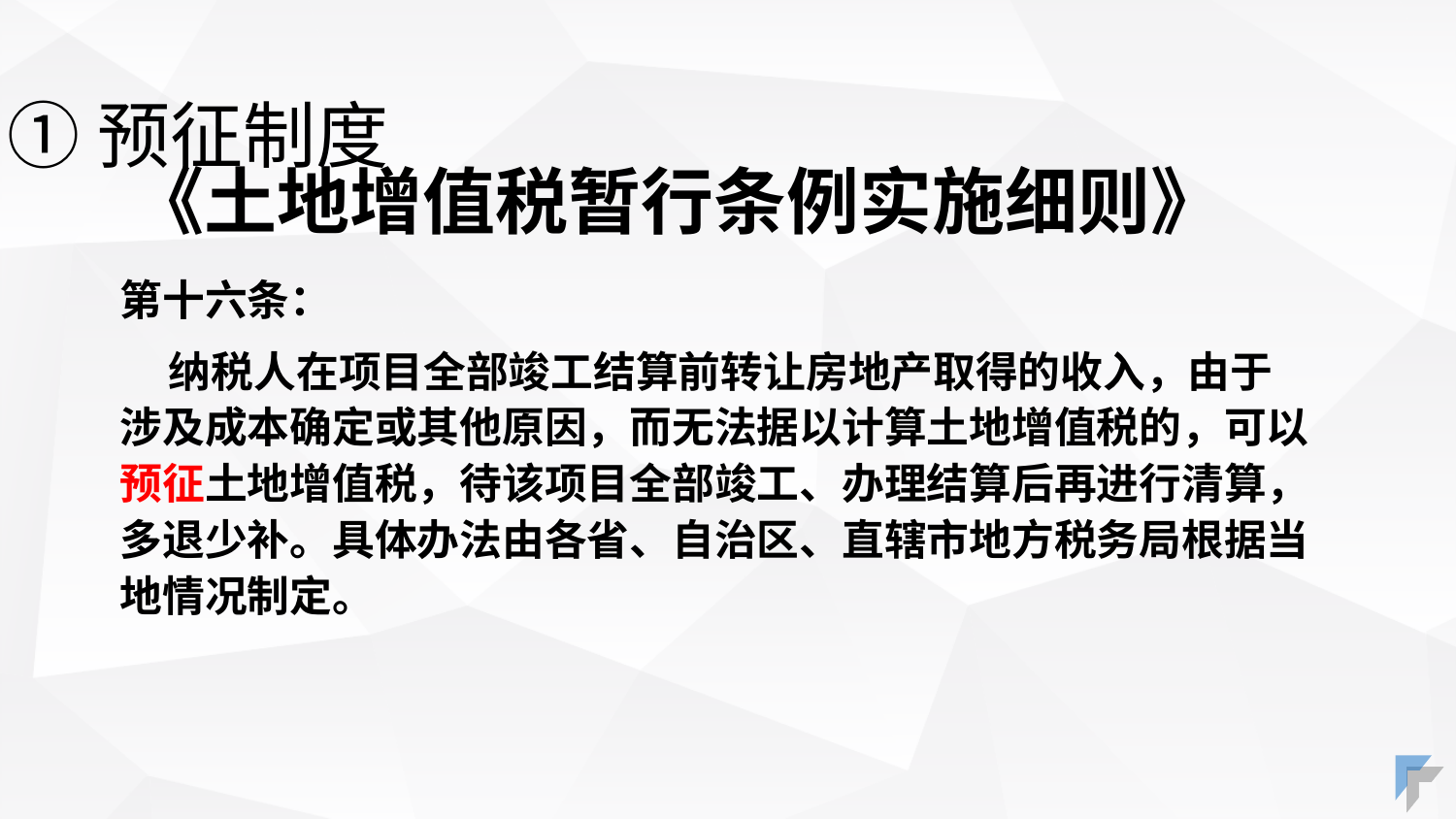

①预征制度
《土地增值税暂行条例实施细则》
第十六条：
    纳税人在项目全部竣工结算前转让房地产取得的收入，由于涉及成本确定或其他原因，而无法据以计算土地增值税的，可以预征土地增值税，待该项目全部竣工、办理结算后再进行清算，多退少补。具体办法由各省、自治区、直辖市地方税务局根据当地情况制定。